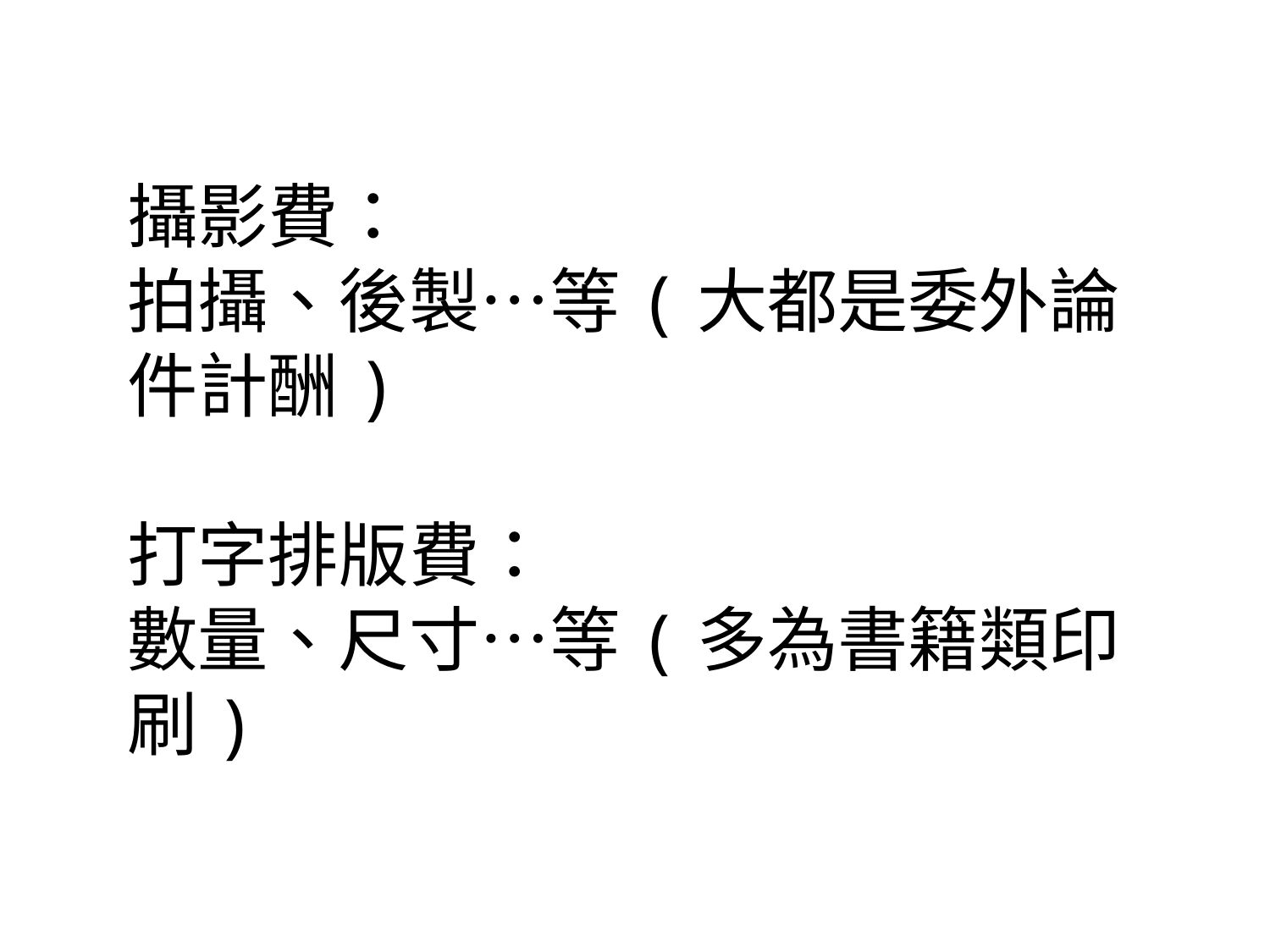

攝影費：
拍攝、後製…等(大都是委外論件計酬)

打字排版費：
數量、尺寸…等(多為書籍類印刷)